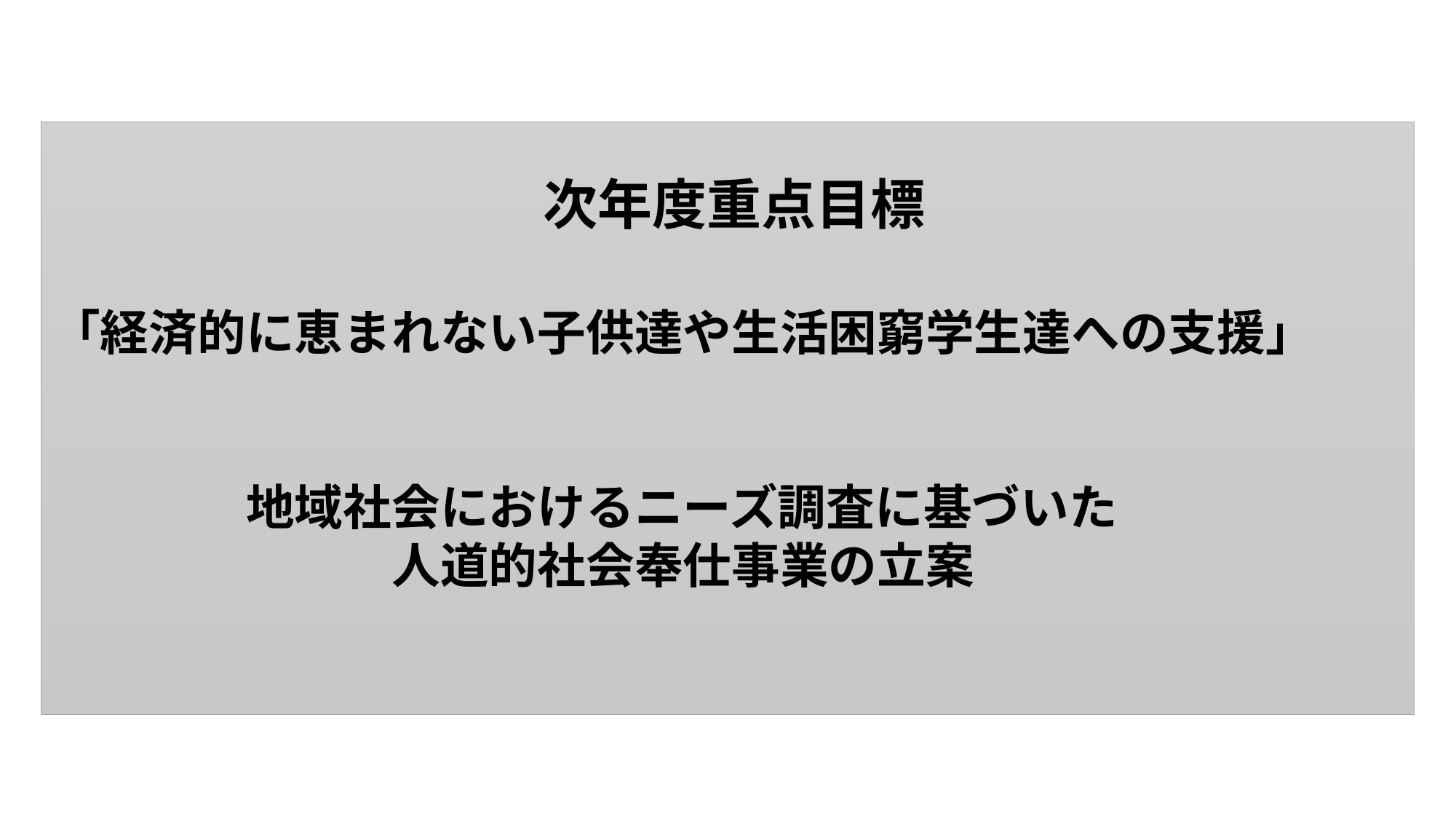

「経済的に恵まれない子供達や生活困窮学生達への支援」

　　　　地域社会におけるニーズ調査に基づいた
　　　　　　　人道的社会奉仕事業の立案

次年度重点目標